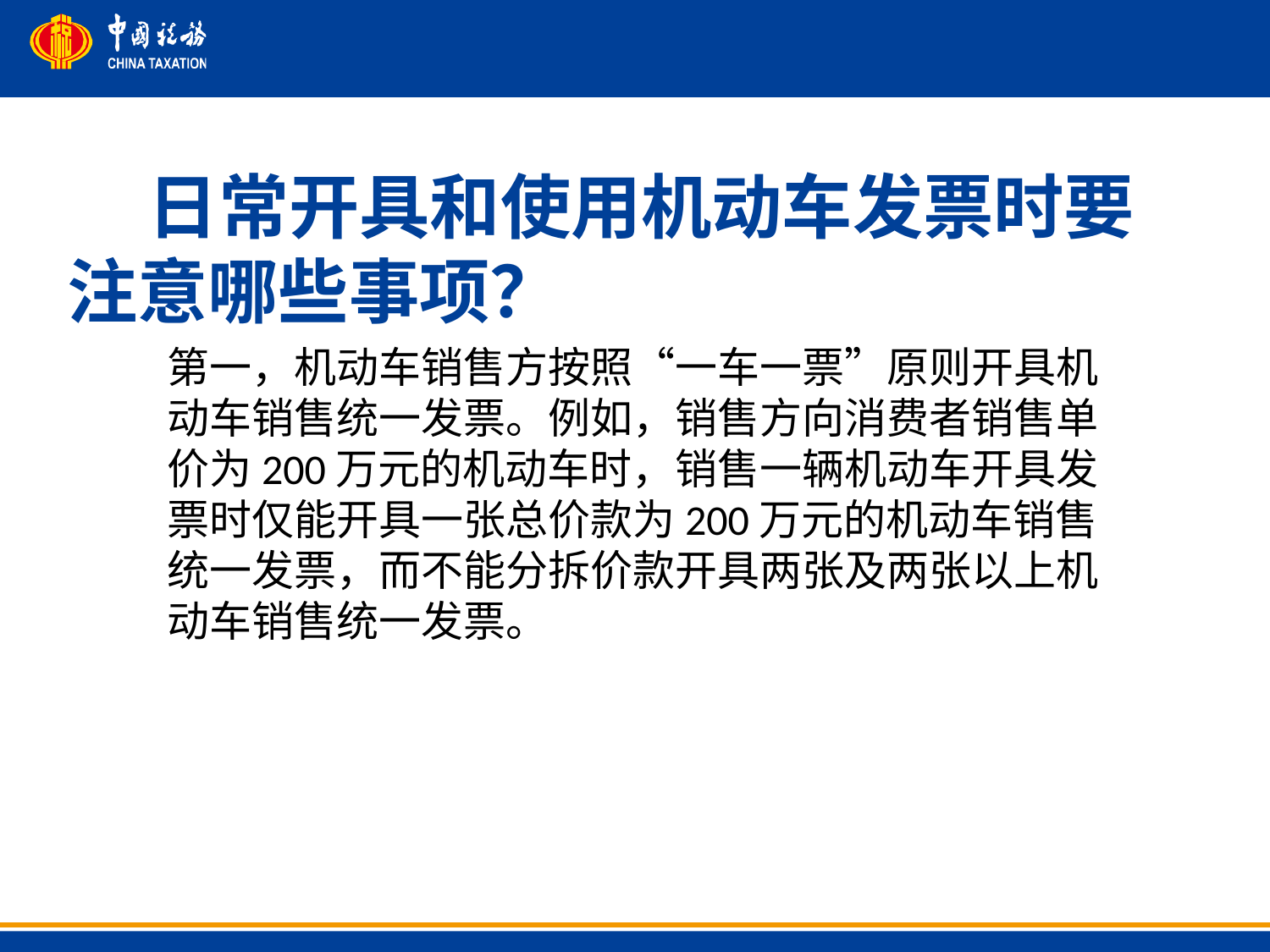

# 日常开具和使用机动车发票时要注意哪些事项？
第一，机动车销售方按照“一车一票”原则开具机动车销售统一发票。例如，销售方向消费者销售单价为200万元的机动车时，销售一辆机动车开具发票时仅能开具一张总价款为200万元的机动车销售统一发票，而不能分拆价款开具两张及两张以上机动车销售统一发票。